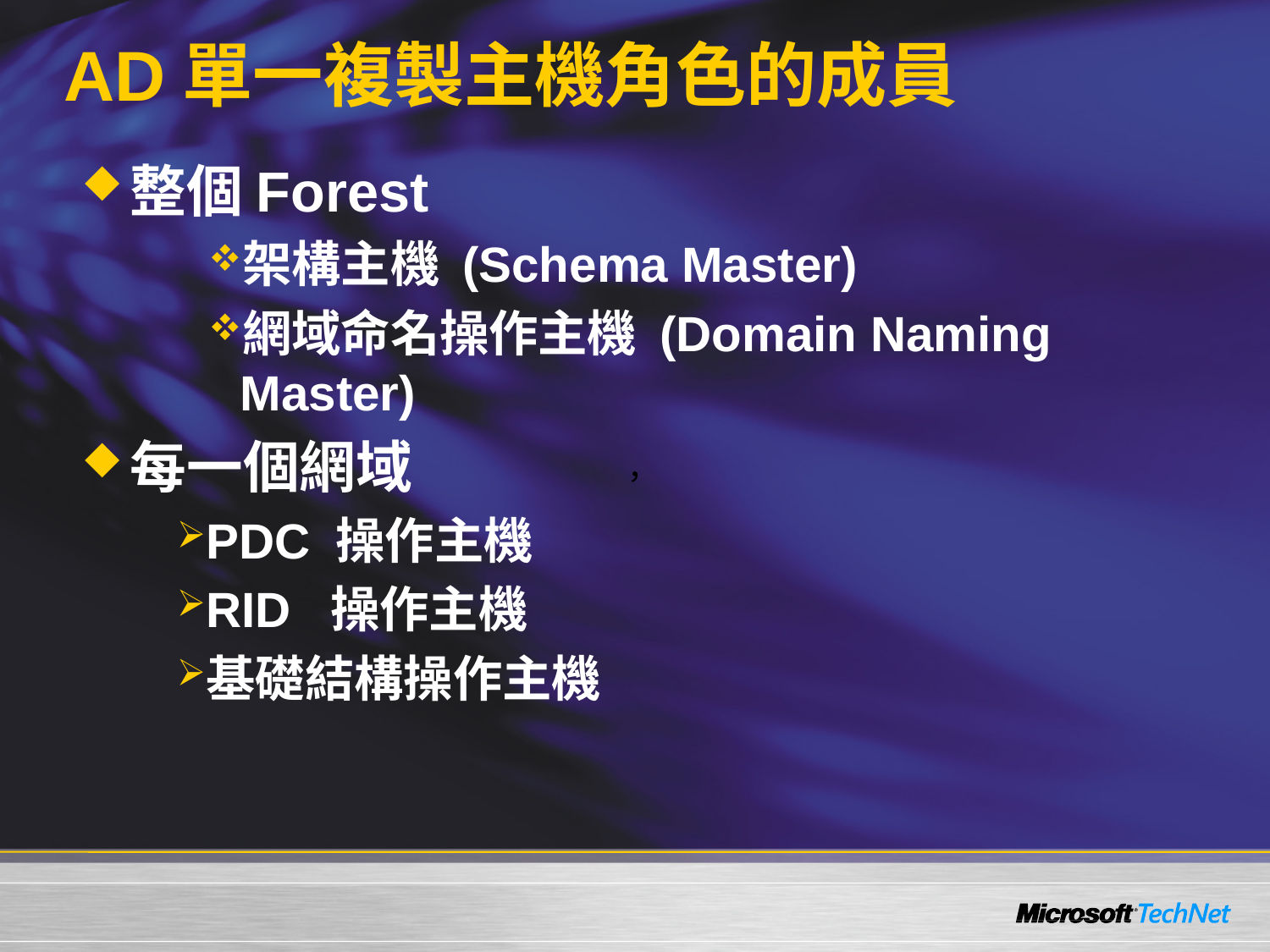

# AD單一複製主機角色的成員
整個Forest
架構主機 (Schema Master)
網域命名操作主機 (Domain Naming Master)
每一個網域
PDC 操作主機
RID  操作主機
基礎結構操作主機